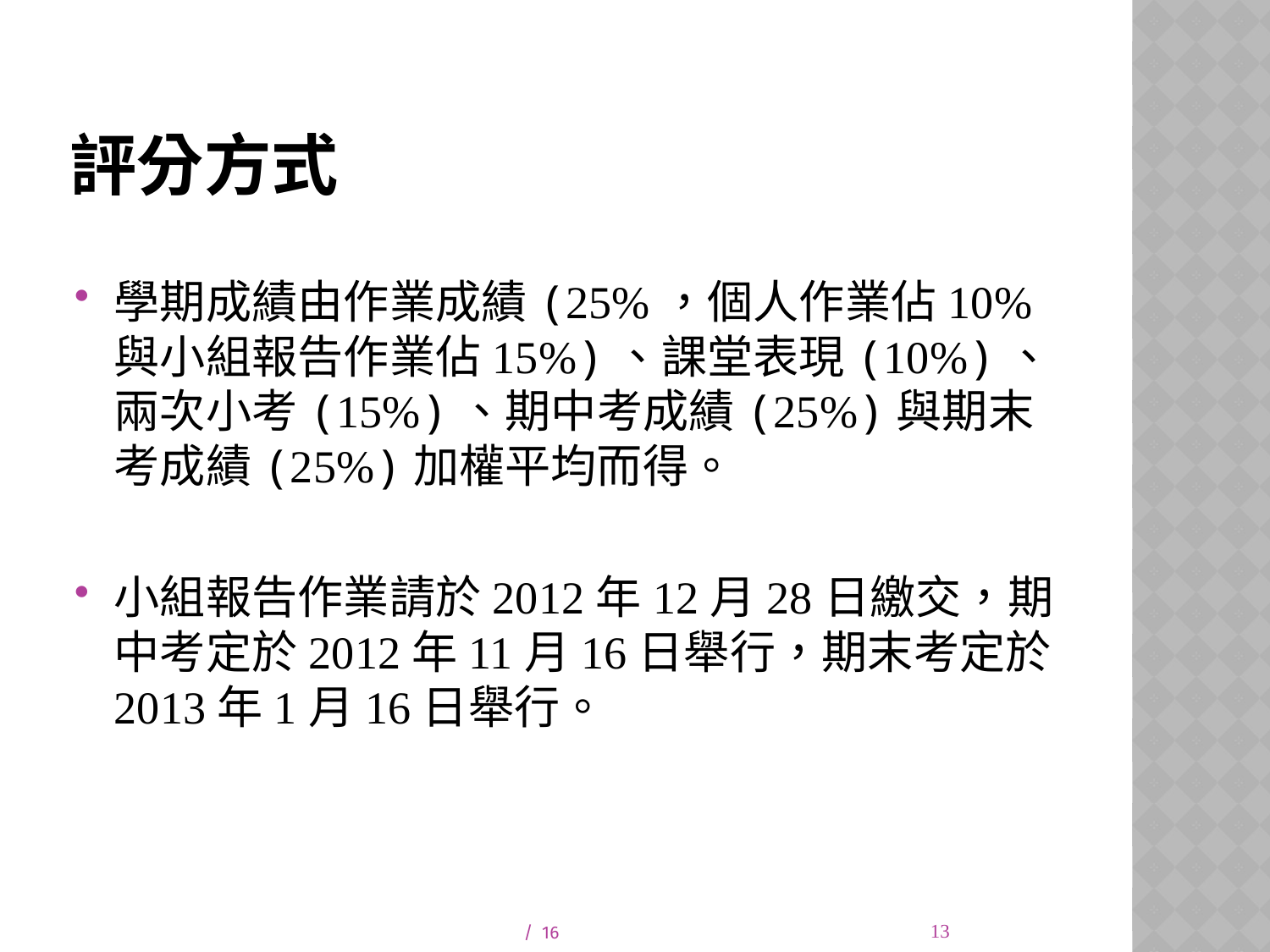

# 評分方式
學期成績由作業成績(25%，個人作業佔10%與小組報告作業佔15%)、課堂表現(10%)、兩次小考(15%)、期中考成績(25%)與期末考成績(25%)加權平均而得。

小組報告作業請於2012年12月28日繳交，期中考定於2012年11月16日舉行，期末考定於2013年1月16日舉行。
13
/  16